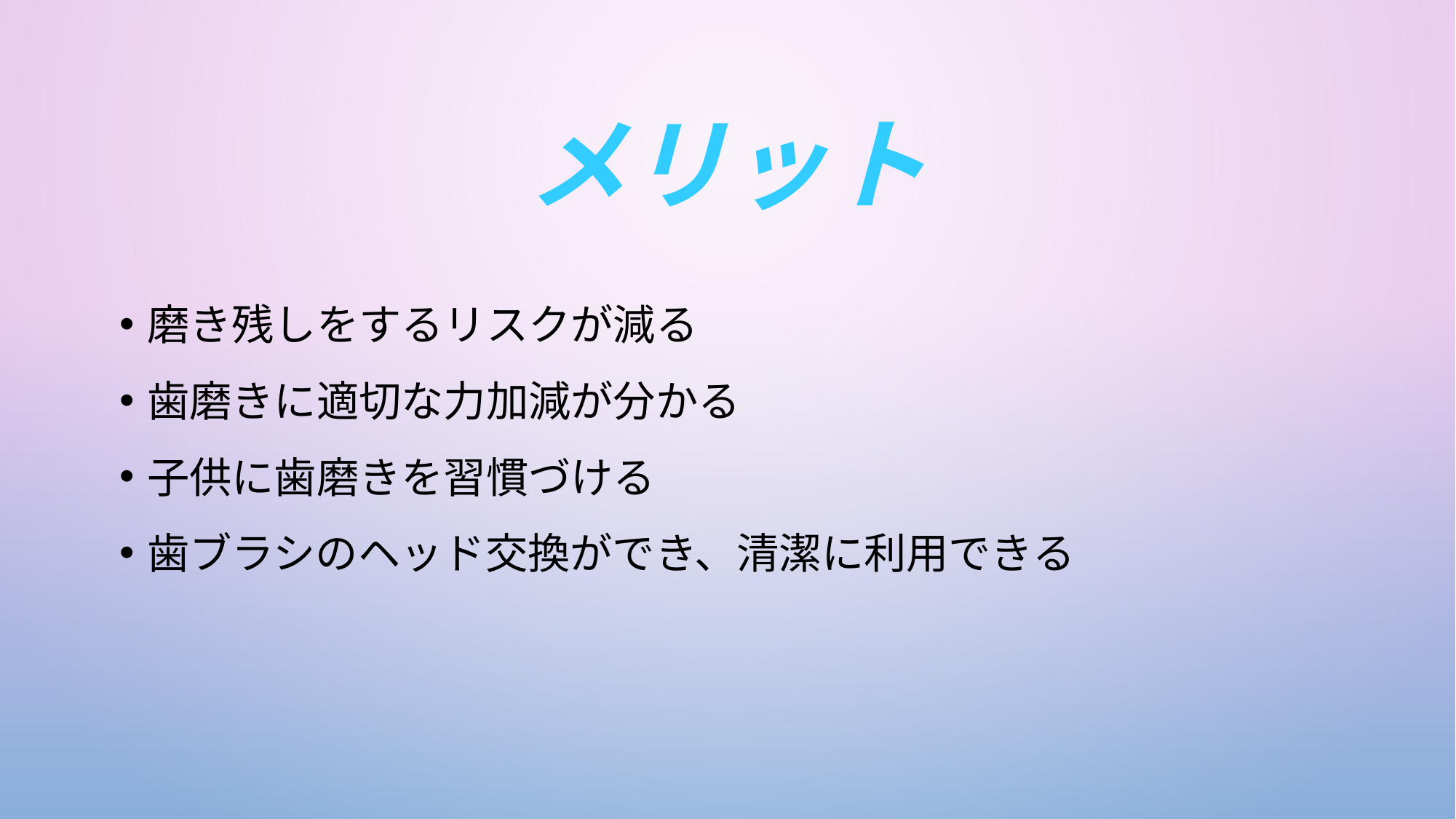

# メリット
磨き残しをするリスクが減る
歯磨きに適切な力加減が分かる
子供に歯磨きを習慣づける
歯ブラシのヘッド交換ができ、清潔に利用できる